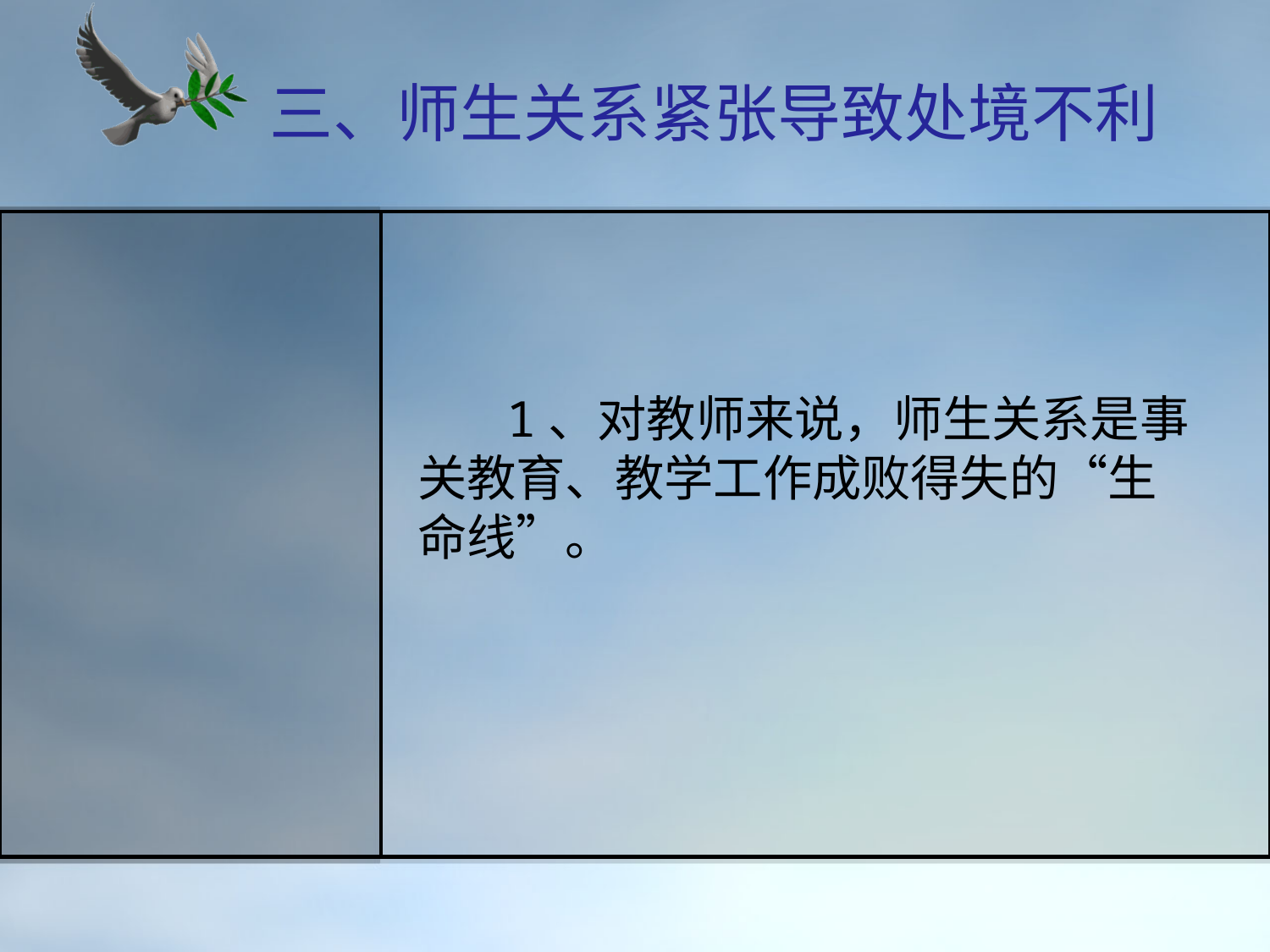

# 三、师生关系紧张导致处境不利

   1、对教师来说，师生关系是事关教育、教学工作成败得失的“生命线”。